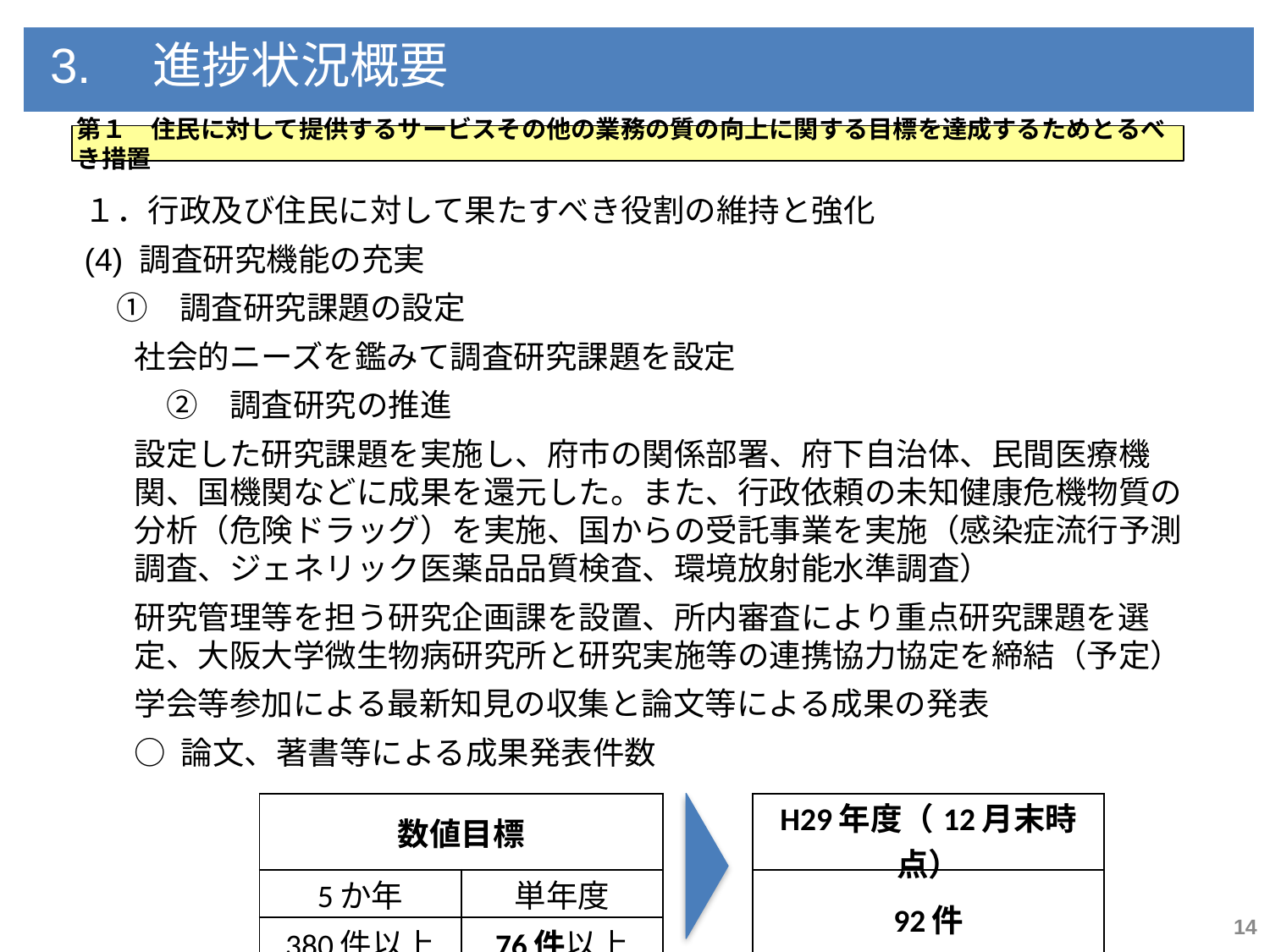

3.　進捗状況概要
第１　住民に対して提供するサービスその他の業務の質の向上に関する目標を達成するためとるべき措置
１．行政及び住民に対して果たすべき役割の維持と強化
(4) 調査研究機能の充実
　①　調査研究課題の設定
社会的ニーズを鑑みて調査研究課題を設定
　②　調査研究の推進
設定した研究課題を実施し、府市の関係部署、府下自治体、民間医療機関、国機関などに成果を還元した。また、行政依頼の未知健康危機物質の分析（危険ドラッグ）を実施、国からの受託事業を実施（感染症流行予測調査、ジェネリック医薬品品質検査、環境放射能水準調査）
研究管理等を担う研究企画課を設置、所内審査により重点研究課題を選定、大阪大学微生物病研究所と研究実施等の連携協力協定を締結（予定）
学会等参加による最新知見の収集と論文等による成果の発表
○ 論文、著書等による成果発表件数
| 数値目標 |  |  | H29年度（12月末時点） |
| --- | --- | --- | --- |
| 5か年 | 単年度 |  | 92件 |
| 380件以上 | 76件以上 |  |  |

14